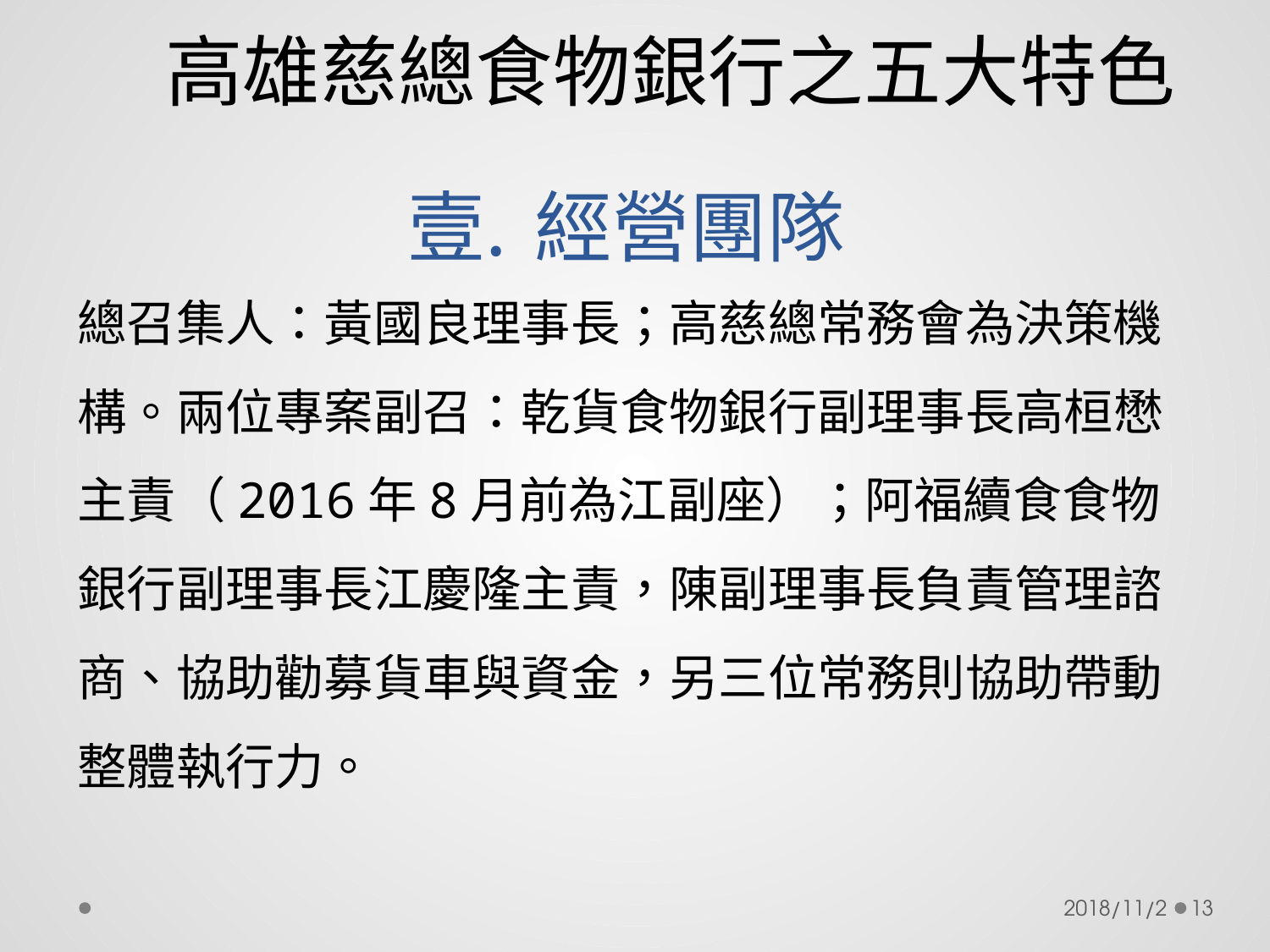

高雄慈總食物銀行之五大特色
# 經營團隊
總召集人：黃國良理事長；高慈總常務會為決策機構。兩位專案副召：乾貨食物銀行副理事長高桓懋主責（2016年8月前為江副座）；阿福續食食物銀行副理事長江慶隆主責，陳副理事長負責管理諮商、協助勸募貨車與資金，另三位常務則協助帶動整體執行力。

2018/11/2
13